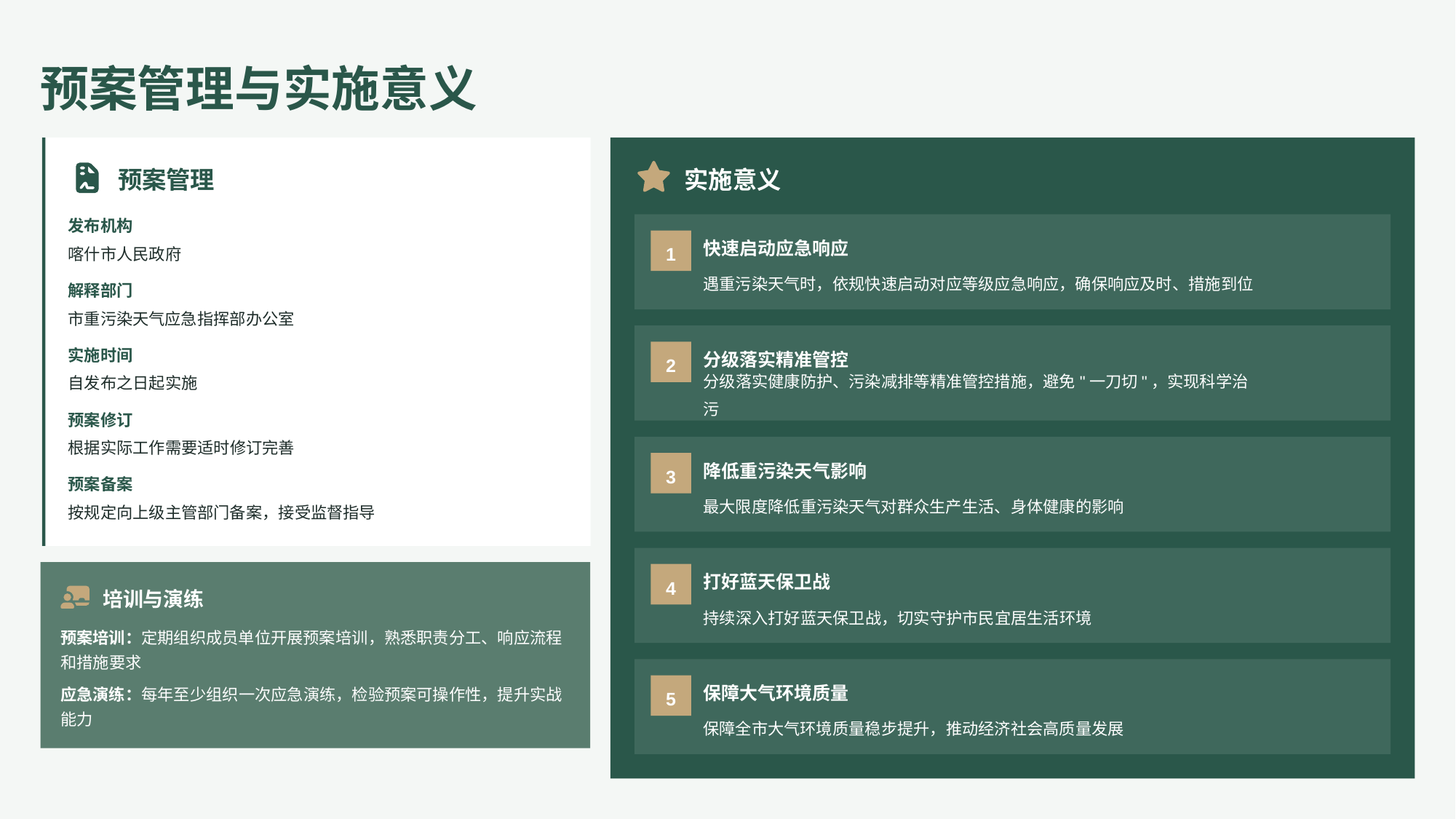

预案管理与实施意义

预案管理
实施意义

发布机构

1

快速启动应急响应
喀什市人民政府
遇重污染天气时，依规快速启动对应等级应急响应，确保响应及时、措施到位
解释部门
市重污染天气应急指挥部办公室

实施时间
2

分级落实精准管控
自发布之日起实施
分级落实健康防护、污染减排等精准管控措施，避免"一刀切"，实现科学治污
预案修订
根据实际工作需要适时修订完善

3

降低重污染天气影响
预案备案
最大限度降低重污染天气对群众生产生活、身体健康的影响
按规定向上级主管部门备案，接受监督指导

4

打好蓝天保卫战
培训与演练

持续深入打好蓝天保卫战，切实守护市民宜居生活环境
预案培训：定期组织成员单位开展预案培训，熟悉职责分工、响应流程和措施要求

5

保障大气环境质量
应急演练：每年至少组织一次应急演练，检验预案可操作性，提升实战能力
保障全市大气环境质量稳步提升，推动经济社会高质量发展